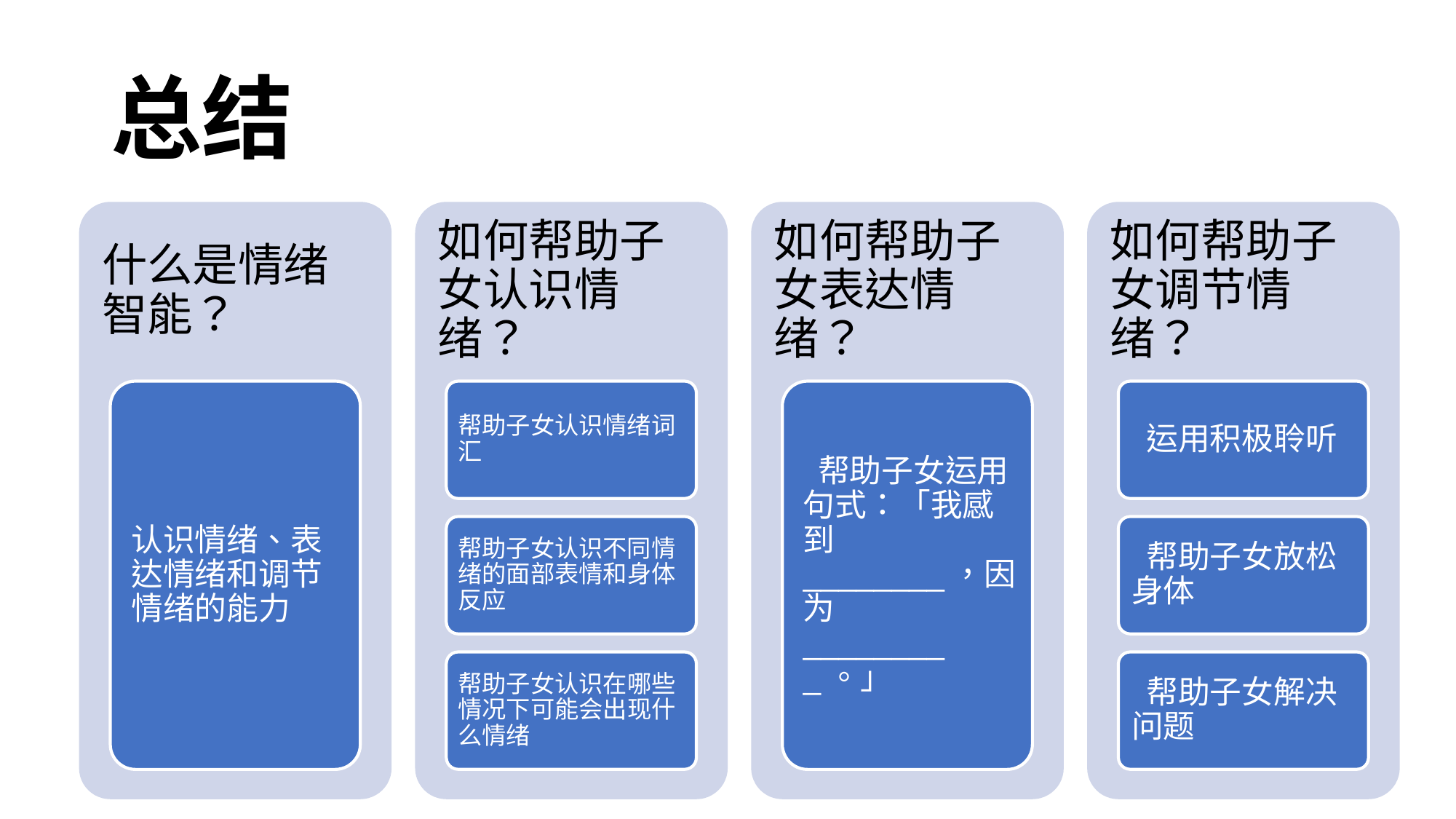

# 总结
什么是情绪智能？
认识情绪、表达情绪和调节情绪的能力
如何帮助子女认识情绪？
帮助子女认识情绪词汇
帮助子女认识不同情绪的面部表情和身体反应
帮助子女认识在哪些情况下可能会出现什么情绪
如何帮助子女表达情绪？
 帮助子女运用句式：「我感到________，因为_________。」
如何帮助子女调节情绪？
 运用积极聆听
 帮助子女放松身体
 帮助子女解决问题